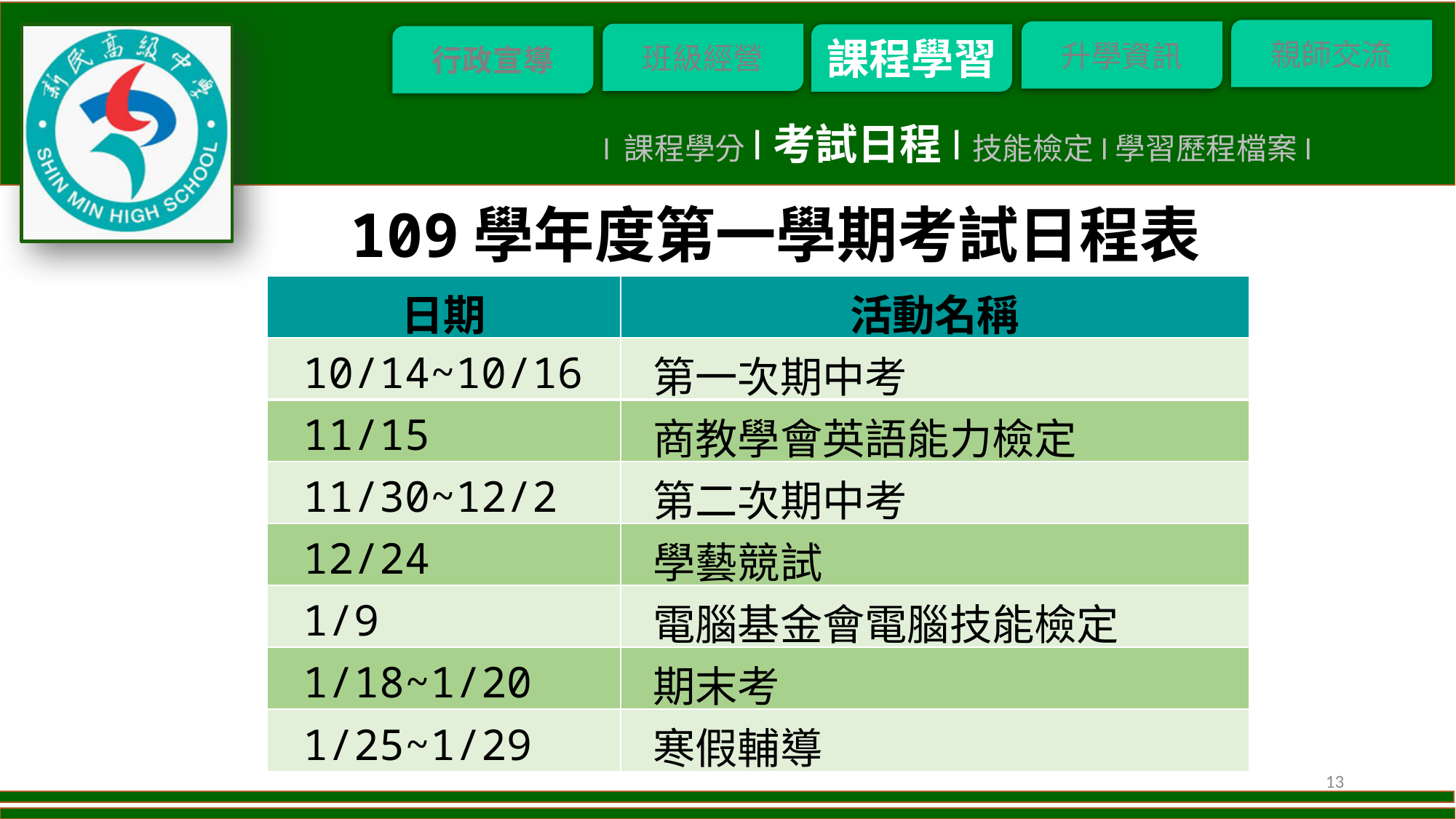

l 課程學分l考試日程l技能檢定l學習歷程檔案l
109學年度第一學期考試日程表
| 日期 | 活動名稱 |
| --- | --- |
| 10/14~10/16 | 第一次期中考 |
| 11/15 | 商教學會英語能力檢定 |
| 11/30~12/2 | 第二次期中考 |
| 12/24 | 學藝競試 |
| 1/9 | 電腦基金會電腦技能檢定 |
| 1/18~1/20 | 期末考 |
| 1/25~1/29 | 寒假輔導 |
13